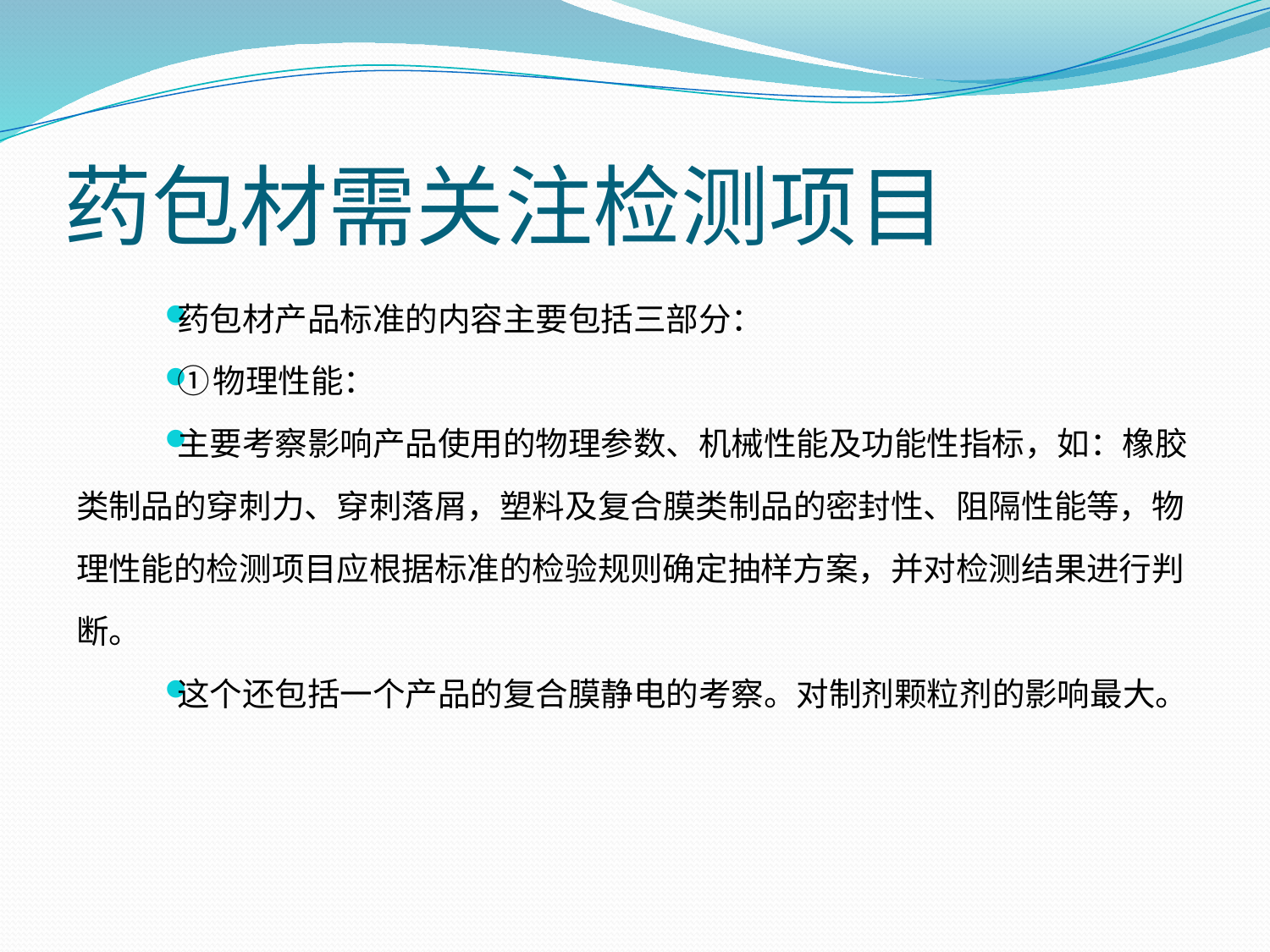

# 药包材需关注检测项目
药包材产品标准的内容主要包括三部分：
①物理性能：
主要考察影响产品使用的物理参数、机械性能及功能性指标，如：橡胶类制品的穿刺力、穿刺落屑，塑料及复合膜类制品的密封性、阻隔性能等，物理性能的检测项目应根据标准的检验规则确定抽样方案，并对检测结果进行判断。
这个还包括一个产品的复合膜静电的考察。对制剂颗粒剂的影响最大。